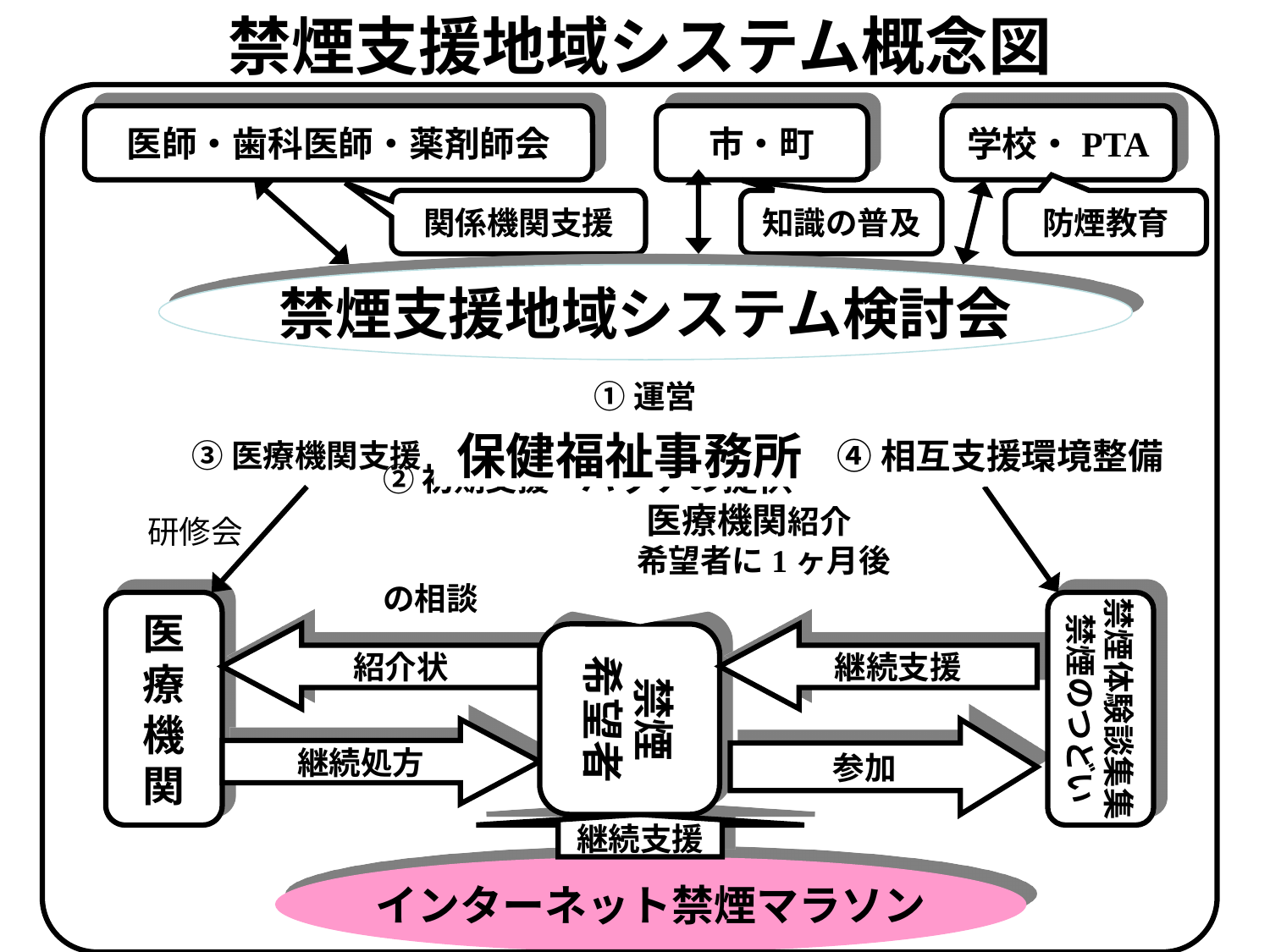

禁煙支援地域システム概念図

医師・歯科医師・薬剤師会
市・町
学校・PTA

関係機関支援
知識の普及
防煙教育
禁煙支援地域システム検討会
①運営
③医療機関支援

医
療
機
関
紹介状
継続処方
研修会
保健福祉事務所
②初期支援　パッチの提供
　　　　　　 　 医療機関紹介
　　　　　　　　希望者に1ヶ月後の相談
禁煙
希望者
④相互支援環境整備

禁煙体験談集集
禁煙のつどい
継続支援
参加
継続支援
インターネット禁煙マラソン